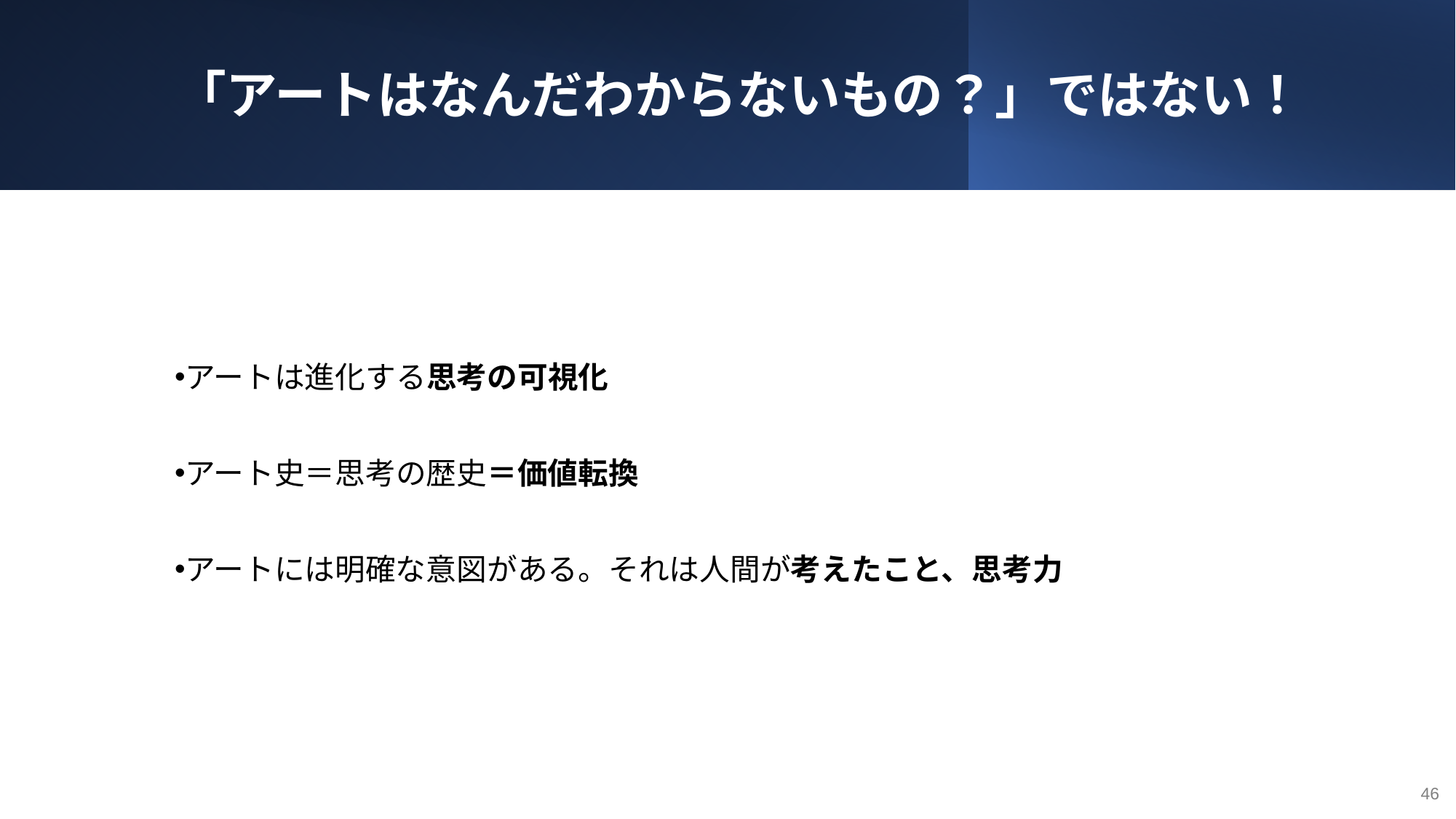

# 「アートはなんだわからないもの？」ではない！

アートは進化する思考の可視化

アート史＝思考の歴史＝価値転換

アートには明確な意図がある。それは人間が考えたこと、思考力

46